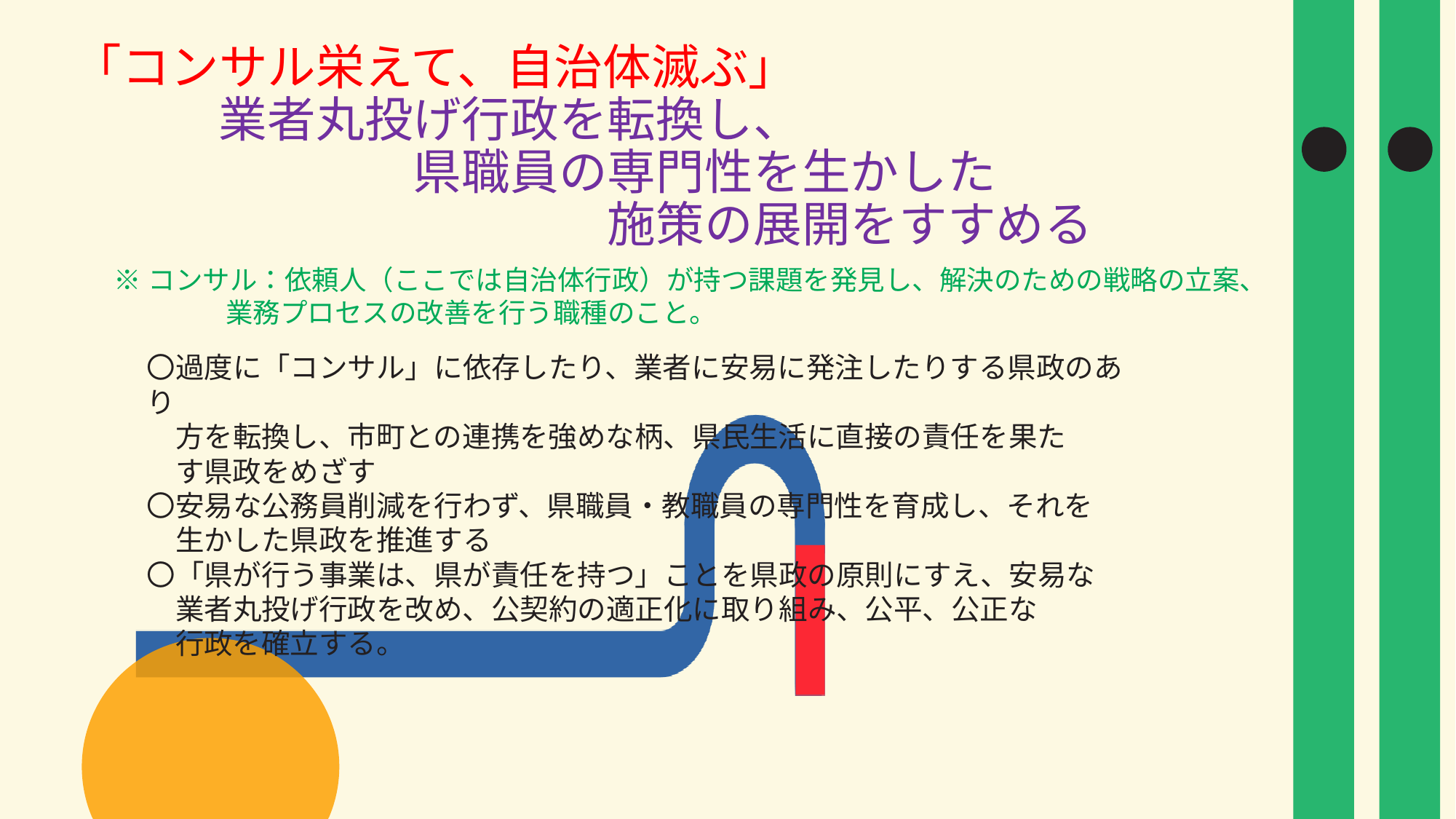

# 「コンサル栄えて、自治体滅ぶ」 　　　業者丸投げ行政を転換し、 　　　　　　　県職員の専門性を生かした 　　　　　　　　　　　施策の展開をすすめる
※コンサル：依頼人（ここでは自治体行政）が持つ課題を発見し、解決のための戦略の立案、
                 業務プロセスの改善を行う職種のこと。
〇過度に「コンサル」に依存したり、業者に安易に発注したりする県政のあり
　方を転換し、市町との連携を強めな柄、県民生活に直接の責任を果た
　す県政をめざす
〇安易な公務員削減を行わず、県職員・教職員の専門性を育成し、それを
　生かした県政を推進する
〇「県が行う事業は、県が責任を持つ」ことを県政の原則にすえ、安易な
　業者丸投げ行政を改め、公契約の適正化に取り組み、公平、公正な
　行政を確立する。